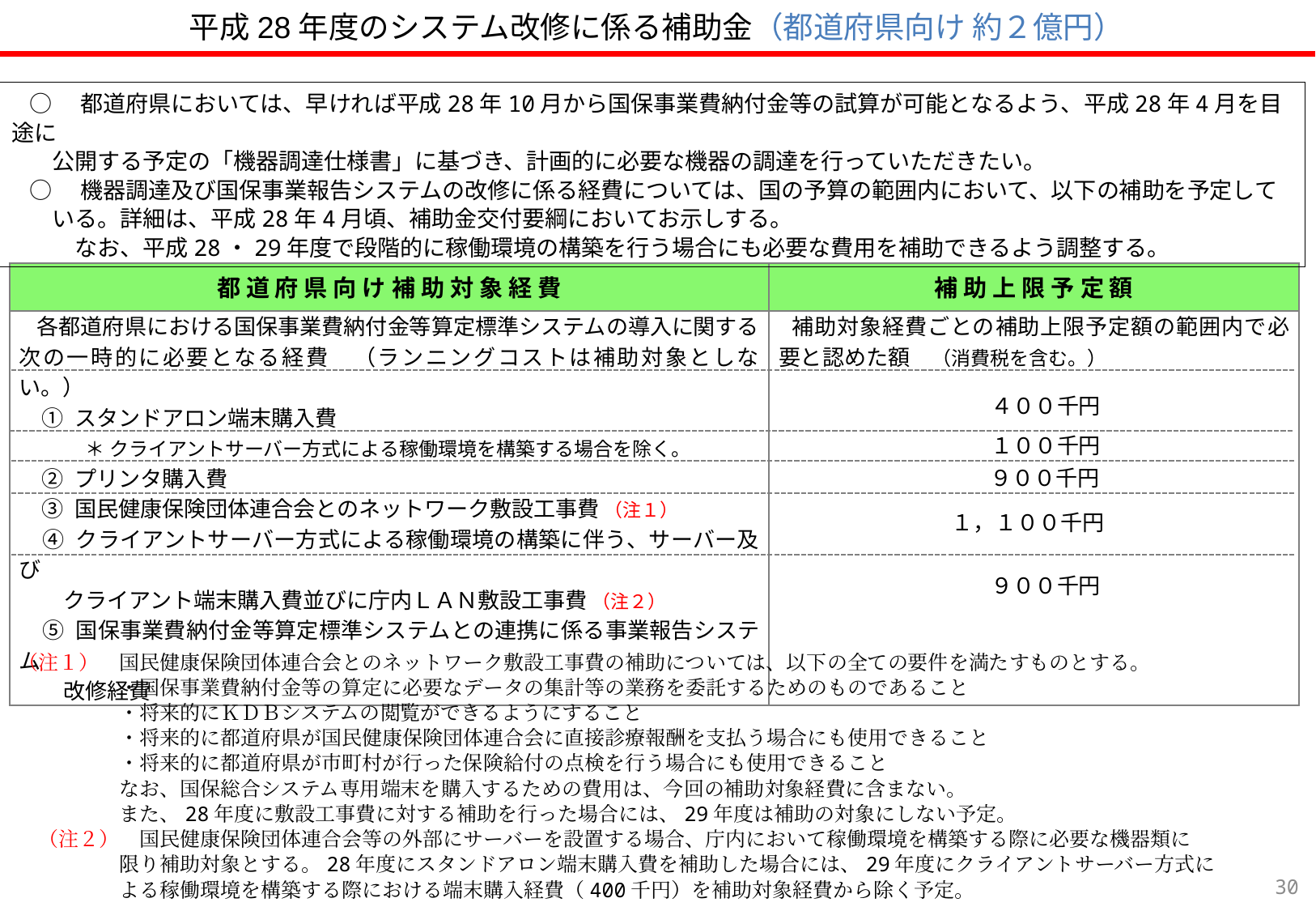

# 平成28年度のシステム改修に係る補助金（都道府県向け 約２億円）
○　都道府県においては、早ければ平成28年10月から国保事業費納付金等の試算が可能となるよう、平成28年4月を目途に
　公開する予定の「機器調達仕様書」に基づき、計画的に必要な機器の調達を行っていただきたい。
○　機器調達及び国保事業報告システムの改修に係る経費については、国の予算の範囲内において、以下の補助を予定して
　いる。詳細は、平成28年4月頃、補助金交付要綱においてお示しする。
　　なお、平成28・29年度で段階的に稼働環境の構築を行う場合にも必要な費用を補助できるよう調整する。
| 都 道 府 県 向 け 補 助 対 象 経 費 | 補 助 上 限 予 定 額 |
| --- | --- |
| 各都道府県における国保事業費納付金等算定標準システムの導入に関する次の一時的に必要となる経費　（ランニングコストは補助対象としない。） ① スタンドアロン端末購入費 　 　＊ クライアントサーバー方式による稼働環境を構築する場合を除く。 ② プリンタ購入費 ③ 国民健康保険団体連合会とのネットワーク敷設工事費 （注１） ④ クライアントサーバー方式による稼働環境の構築に伴う、サーバー及び 　 クライアント端末購入費並びに庁内ＬＡＮ敷設工事費 （注２） ⑤ 国保事業費納付金等算定標準システムとの連携に係る事業報告システム 　 改修経費 | 補助対象経費ごとの補助上限予定額の範囲内で必要と認めた額　（消費税を含む。） |
４００千円
１００千円

９００千円
１，１００千円
９００千円
（注１）　国民健康保険団体連合会とのネットワーク敷設工事費の補助については、以下の全ての要件を満たすものとする。
　　　　　・国保事業費納付金等の算定に必要なデータの集計等の業務を委託するためのものであること
　　　　　・将来的にＫＤＢシステムの閲覧ができるようにすること
　　　　　・将来的に都道府県が国民健康保険団体連合会に直接診療報酬を支払う場合にも使用できること
　　　　　・将来的に都道府県が市町村が行った保険給付の点検を行う場合にも使用できること
　　　　　なお、国保総合システム専用端末を購入するための費用は、今回の補助対象経費に含まない。
　　　　　また、28年度に敷設工事費に対する補助を行った場合には、29年度は補助の対象にしない予定。
　（注２）　国民健康保険団体連合会等の外部にサーバーを設置する場合、庁内において稼働環境を構築する際に必要な機器類に
　　　　　限り補助対象とする。28年度にスタンドアロン端末購入費を補助した場合には、29年度にクライアントサーバー方式に
　　　　　よる稼働環境を構築する際における端末購入経費（400千円）を補助対象経費から除く予定。
30